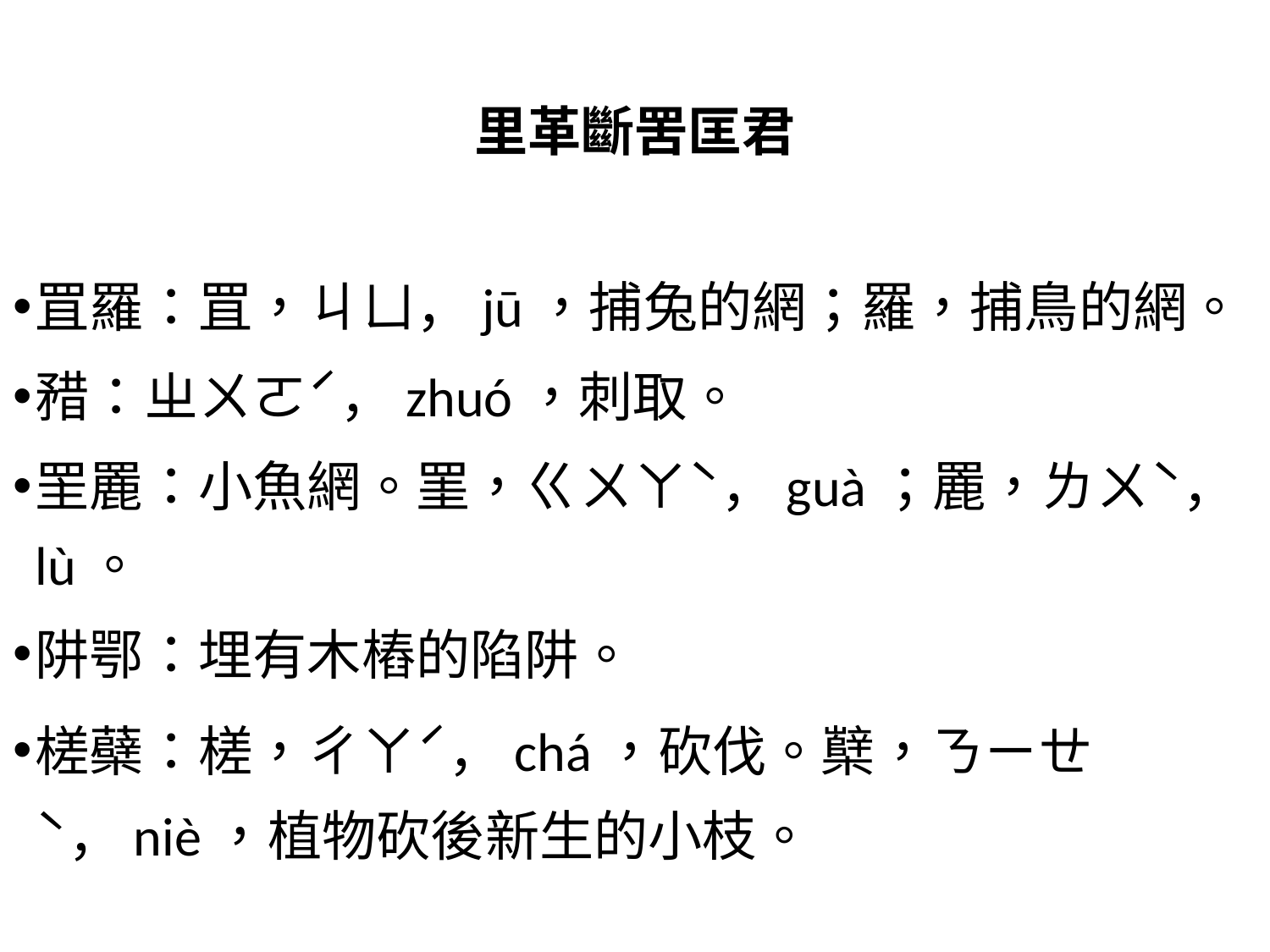

# 里革斷罟匡君
罝羅：罝，ㄐㄩ，jū，捕兔的網；羅，捕鳥的網。
矠：ㄓㄨㄛˊ，zhuó，刺取。
罜䍡：小魚網。罣，ㄍㄨㄚˋ，guà；䍡，ㄌㄨˋ，lù。
阱鄂：埋有木樁的陷阱。
槎蘗：槎，ㄔㄚˊ，chá，砍伐。櫱，ㄋㄧㄝˋ，niè，植物砍後新生的小枝。